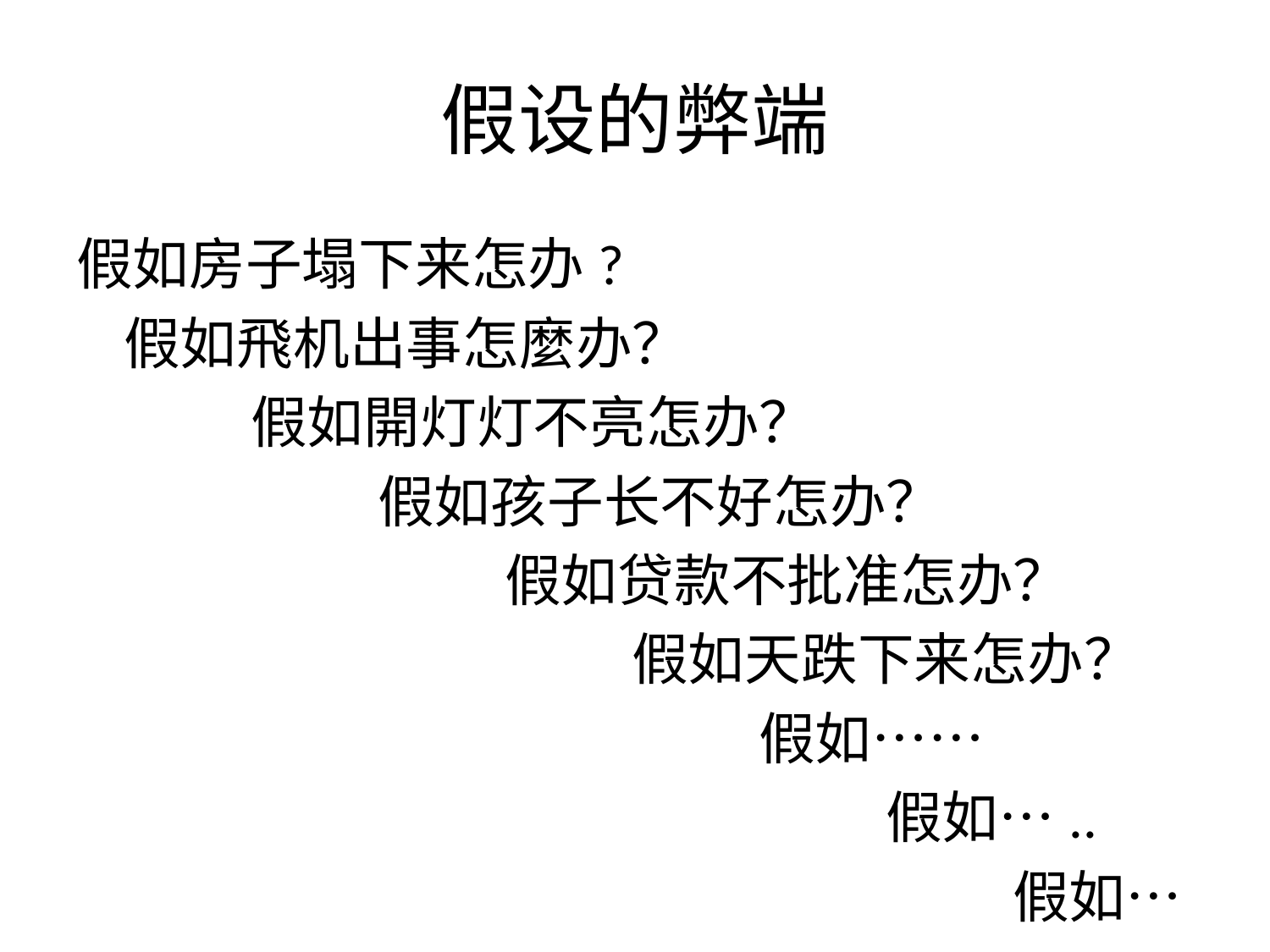

# 假设的弊端
假如房子塌下来怎办?
 	假如飛机出事怎麼办？
		假如開灯灯不亮怎办？
			假如孩子长不好怎办？
				假如贷款不批准怎办？
					假如天跌下来怎办？
						假如……
							假如…..
								假如……